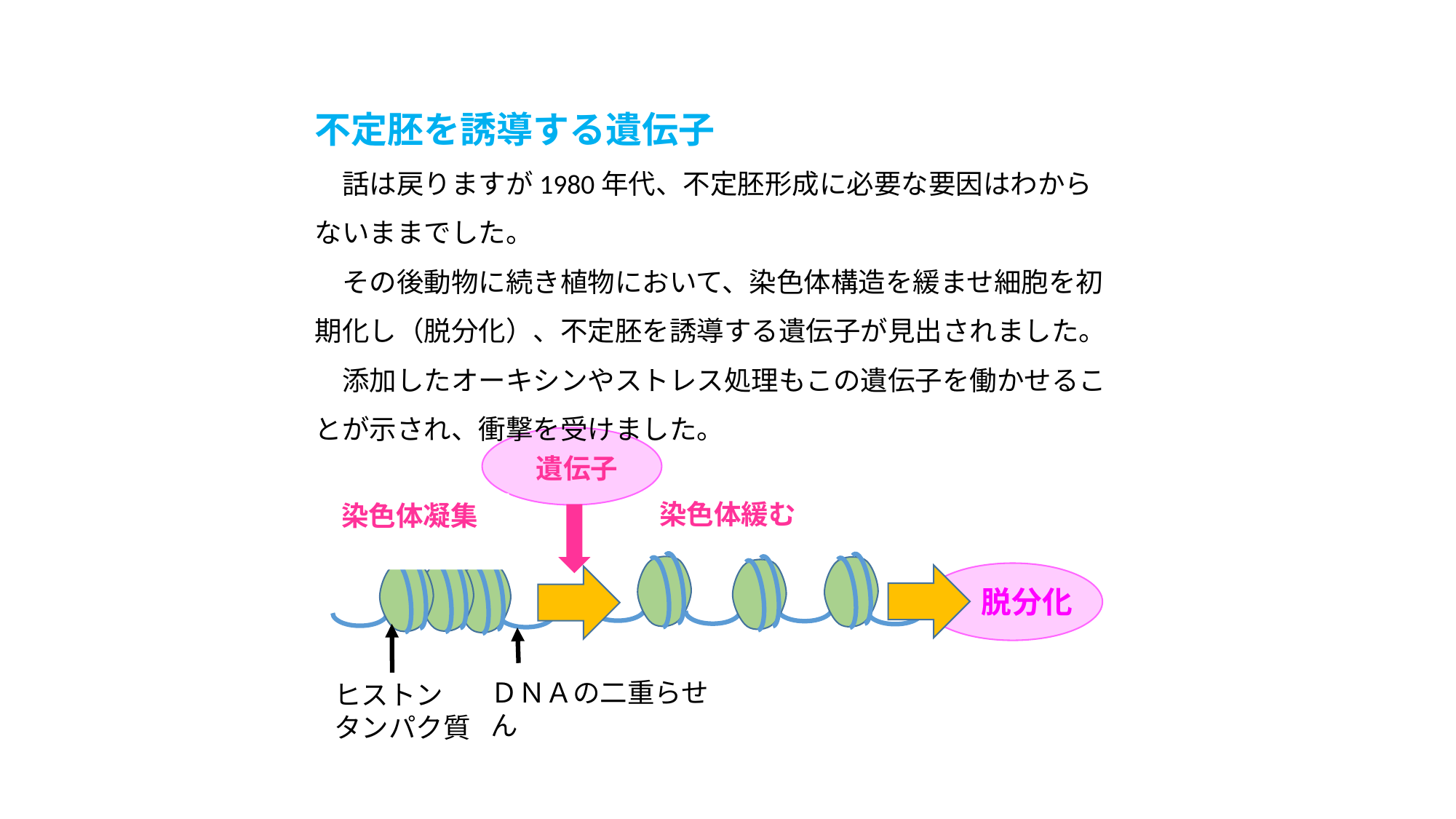

不定胚を誘導する遺伝子
　話は戻りますが1980年代、不定胚形成に必要な要因はわからないままでした。
　その後動物に続き植物において、染色体構造を緩ませ細胞を初期化し（脱分化）、不定胚を誘導する遺伝子が見出されました。　添加したオーキシンやストレス処理もこの遺伝子を働かせることが示され、衝撃を受けました。

遺伝子
染色体緩む
染色体凝集

脱分化
ＤＮＡの二重らせん
ヒストン
タンパク質